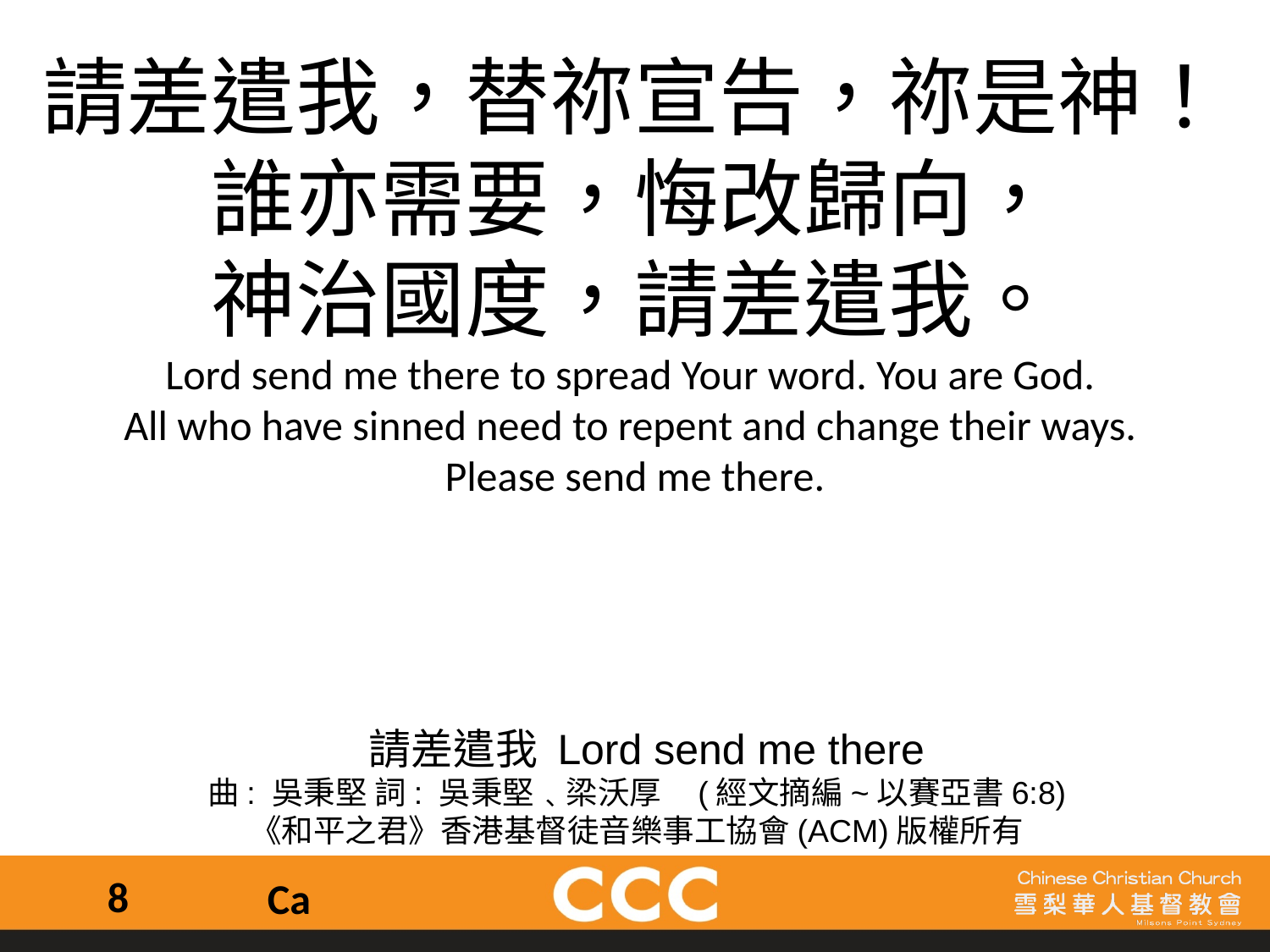

請差遣我，替祢宣告，祢是神！
誰亦需要，悔改歸向，
神治國度，請差遣我。
Lord send me there to spread Your word. You are God.
All who have sinned need to repent and change their ways.
Please send me there.
 請差遣我 Lord send me there
曲: 吳秉堅 詞: 吳秉堅﹑梁沃厚    (經文摘編~以賽亞書6:8)
《和平之君》香港基督徒音樂事工協會(ACM)版權所有
8
Ca